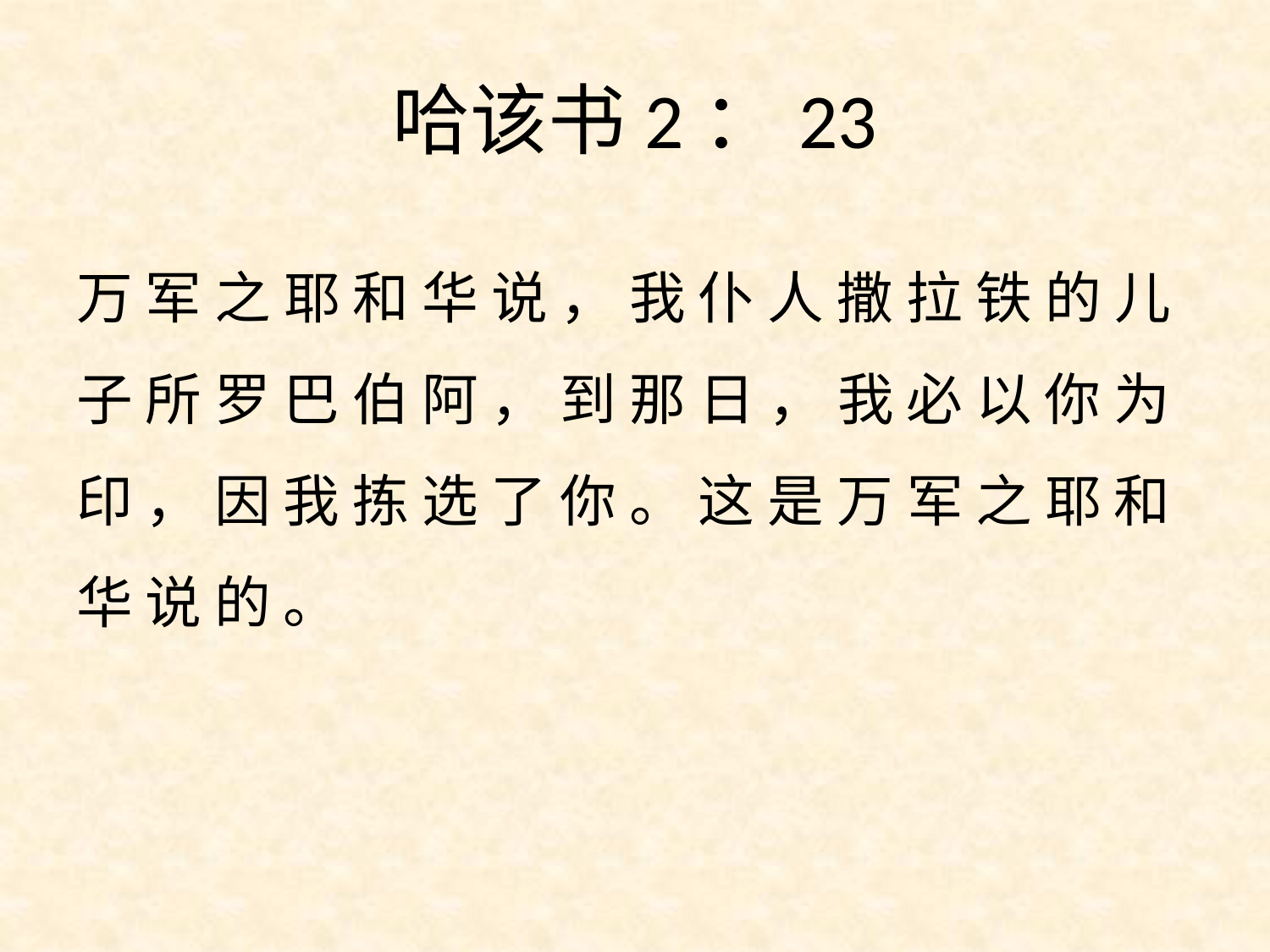

# 哈该书2：23
万 军 之 耶 和 华 说 ， 我 仆 人 撒 拉 铁 的 儿 子 所 罗 巴 伯 阿 ， 到 那 日 ， 我 必 以 你 为 印 ， 因 我 拣 选 了 你 。 这 是 万 军 之 耶 和 华 说 的 。